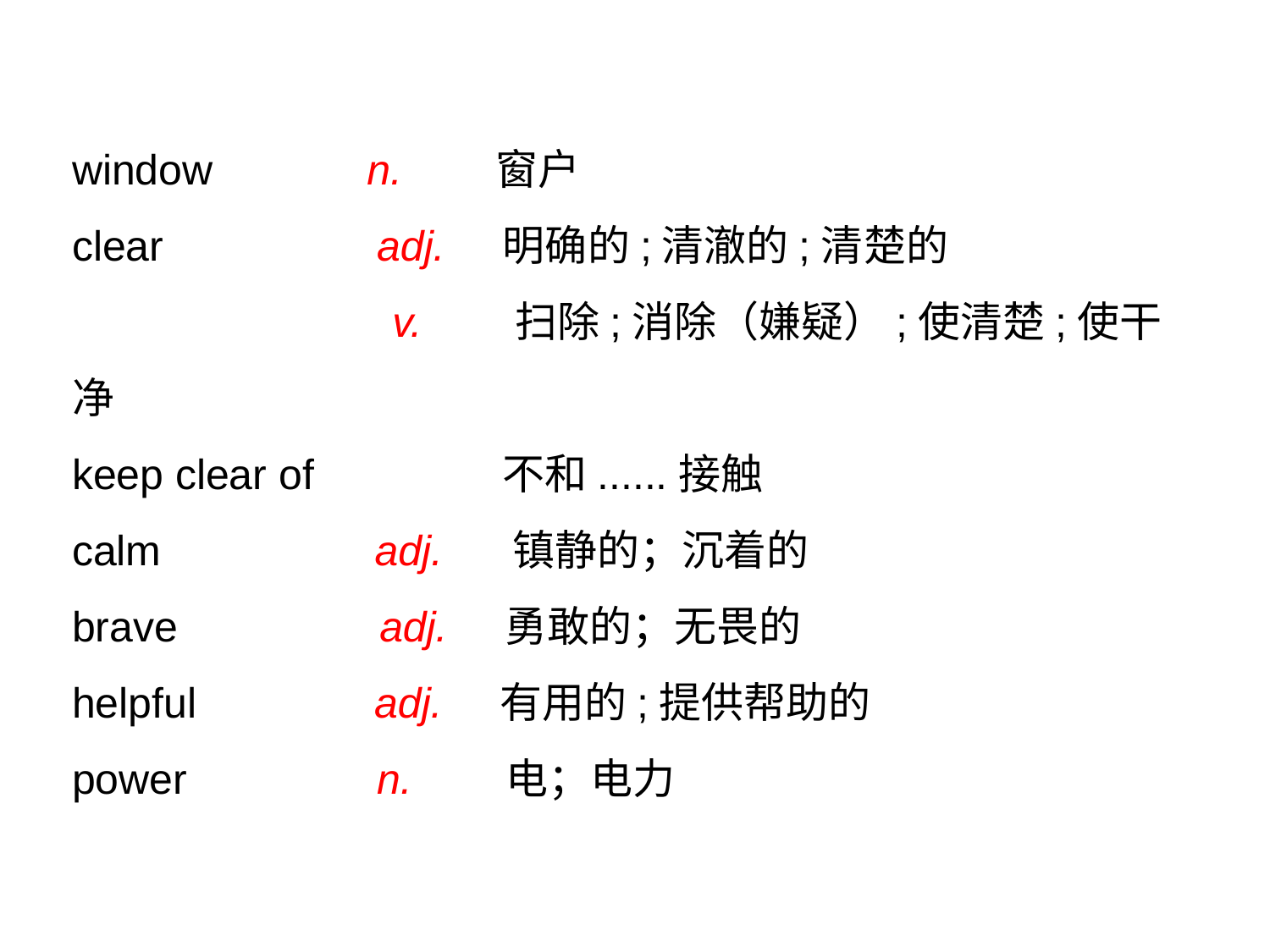

window             n.       窗户
clear                  adj.    明确的;清澈的;清楚的
                           v.       扫除;消除（嫌疑）;使清楚;使干净
keep clear of               不和......接触
calm                  adj.     镇静的；沉着的
brave                 adj.    勇敢的；无畏的
helpful               adj.    有用的;提供帮助的
power                n.       电；电力